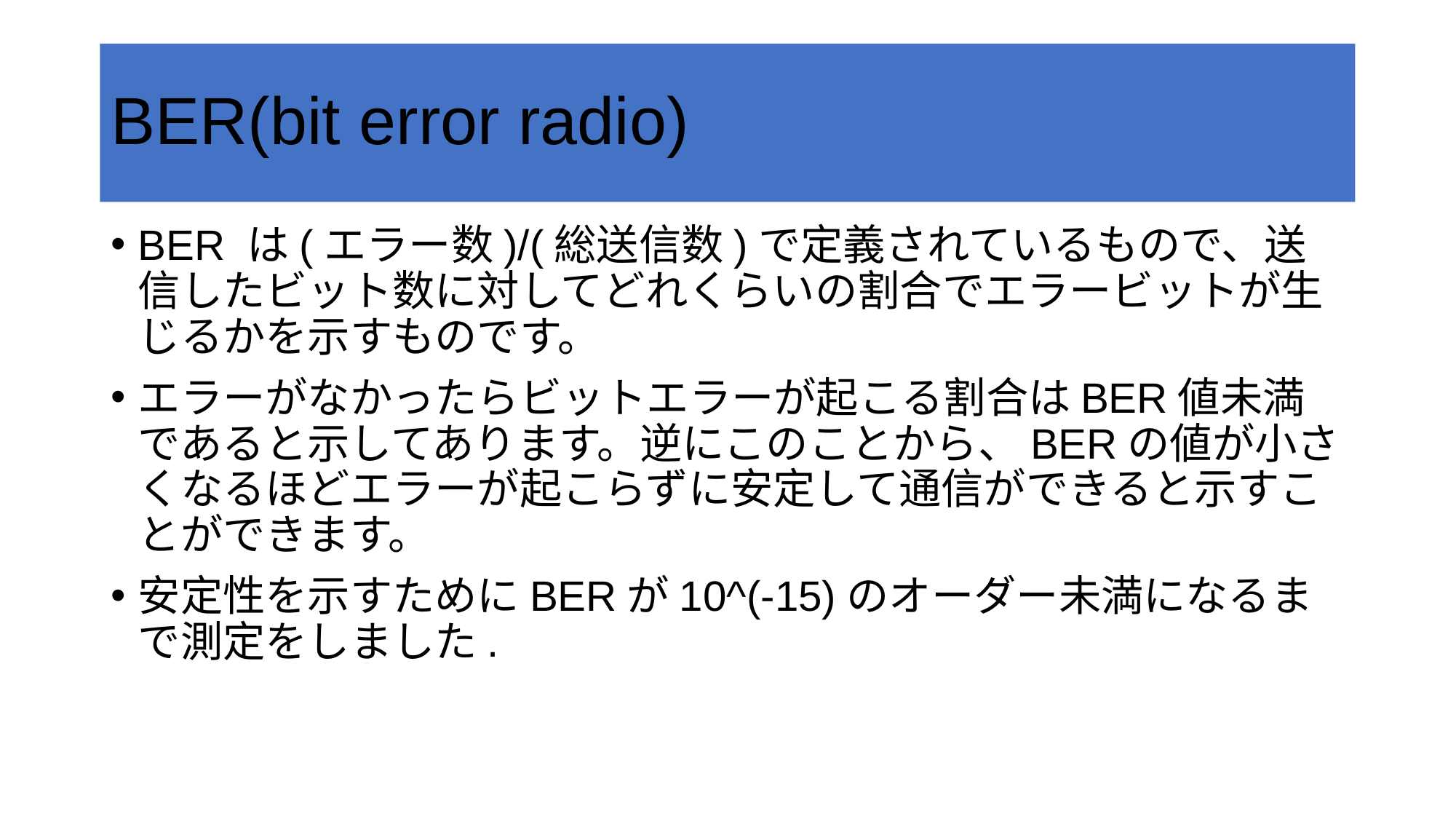

# BER(bit error radio)
BER は(エラー数)/(総送信数)で定義されているもので、送信したビット数に対してどれくらいの割合でエラービットが生じるかを示すものです。
エラーがなかったらビットエラーが起こる割合はBER値未満であると示してあります。逆にこのことから、BERの値が小さくなるほどエラーが起こらずに安定して通信ができると示すことができます。
安定性を示すためにBERが10^(-15)のオーダー未満になるまで測定をしました.